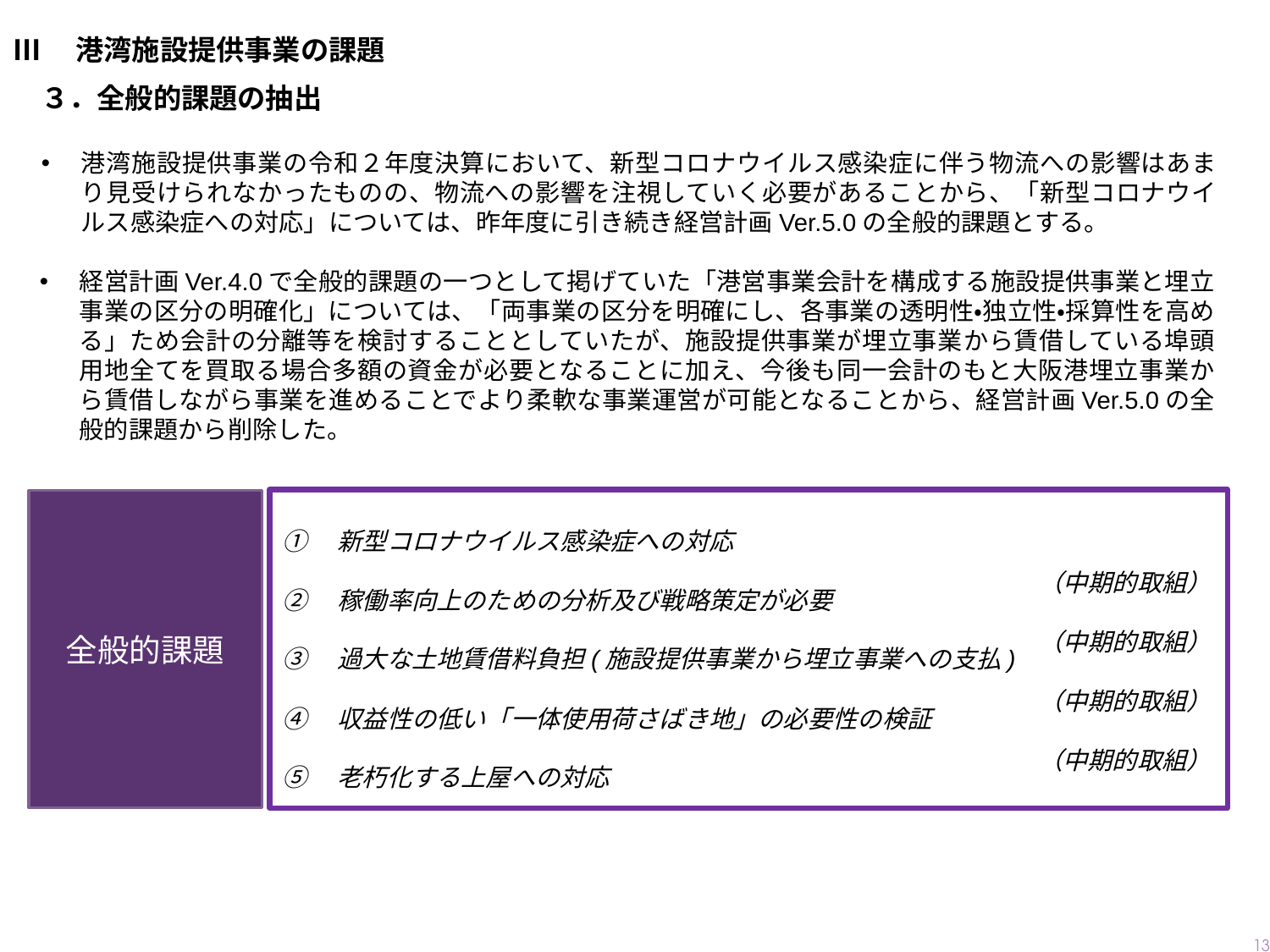

# Ⅲ　港湾施設提供事業の課題
　３．全般的課題の抽出
港湾施設提供事業の令和２年度決算において、新型コロナウイルス感染症に伴う物流への影響はあまり見受けられなかったものの、物流への影響を注視していく必要があることから、「新型コロナウイルス感染症への対応」については、昨年度に引き続き経営計画Ver.5.0の全般的課題とする。
経営計画Ver.4.0で全般的課題の一つとして掲げていた「港営事業会計を構成する施設提供事業と埋立事業の区分の明確化」については、「両事業の区分を明確にし、各事業の透明性・独立性・採算性を高める」ため会計の分離等を検討することとしていたが、施設提供事業が埋立事業から賃借している埠頭用地全てを買取る場合多額の資金が必要となることに加え、今後も同一会計のもと大阪港埋立事業から賃借しながら事業を進めることでより柔軟な事業運営が可能となることから、経営計画Ver.5.0の全般的課題から削除した。

（中期的取組）
（中期的取組）
（中期的取組）
（中期的取組）
①　新型コロナウイルス感染症への対応
②　稼働率向上のための分析及び戦略策定が必要
③　過大な土地賃借料負担(施設提供事業から埋立事業への支払)
④　収益性の低い「一体使用荷さばき地」の必要性の検証
⑤　老朽化する上屋への対応

全般的課題
13